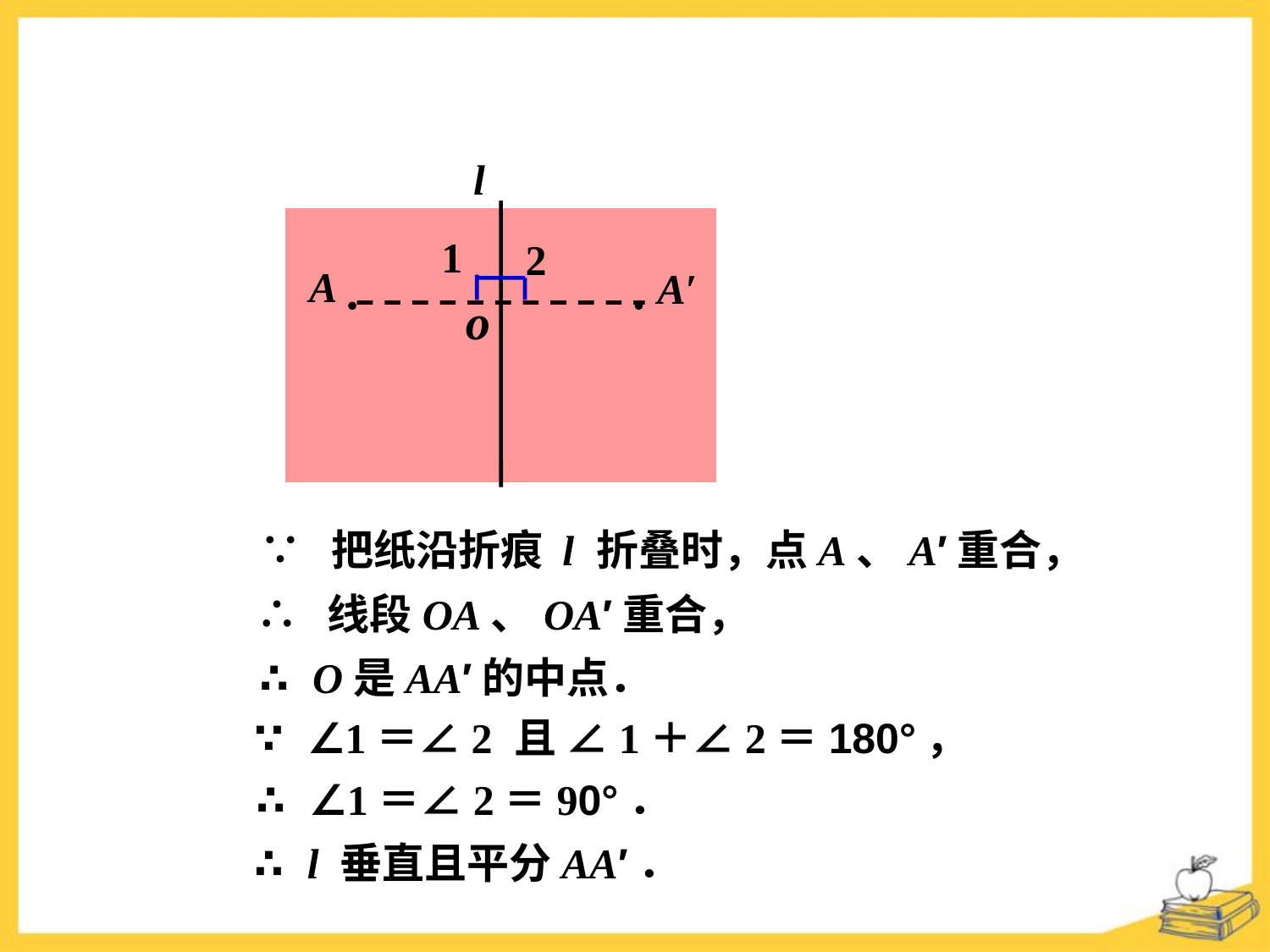

l

1
2
A
A′

o
●
●

∵  把纸沿折痕 l 折叠时，点A、A′重合，
∴  线段OA、OA′重合，
∴  O是AA′的中点．
∵  ∠1＝∠2 且 ∠1＋∠2＝180°，
∴  ∠1＝∠2＝90°．
∴  l 垂直且平分AA′．